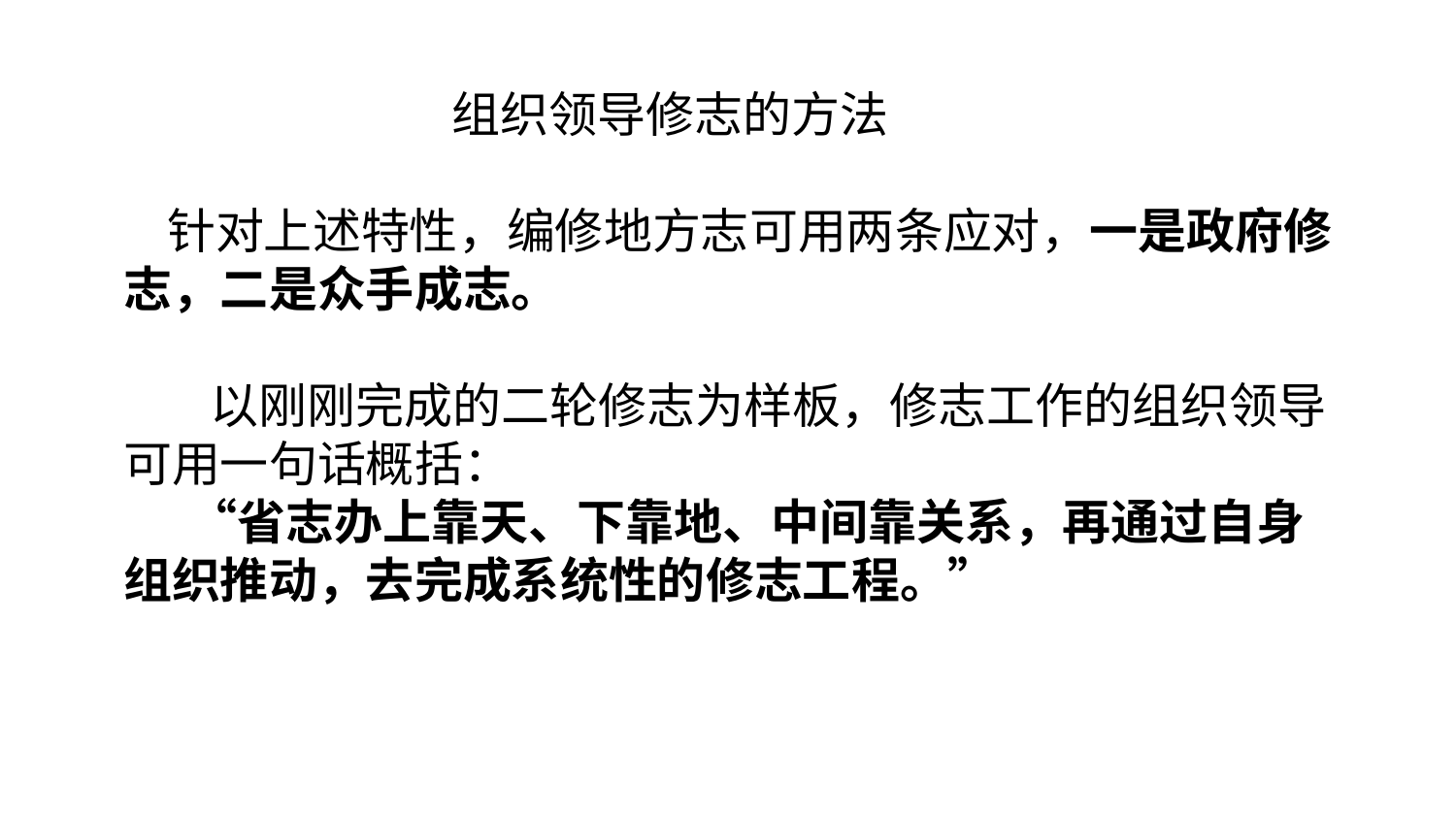

组织领导修志的方法
    针对上述特性，编修地方志可用两条应对，一是政府修志，二是众手成志。
        以刚刚完成的二轮修志为样板，修志工作的组织领导可用一句话概括：
      “省志办上靠天、下靠地、中间靠关系，再通过自身组织推动，去完成系统性的修志工程。”